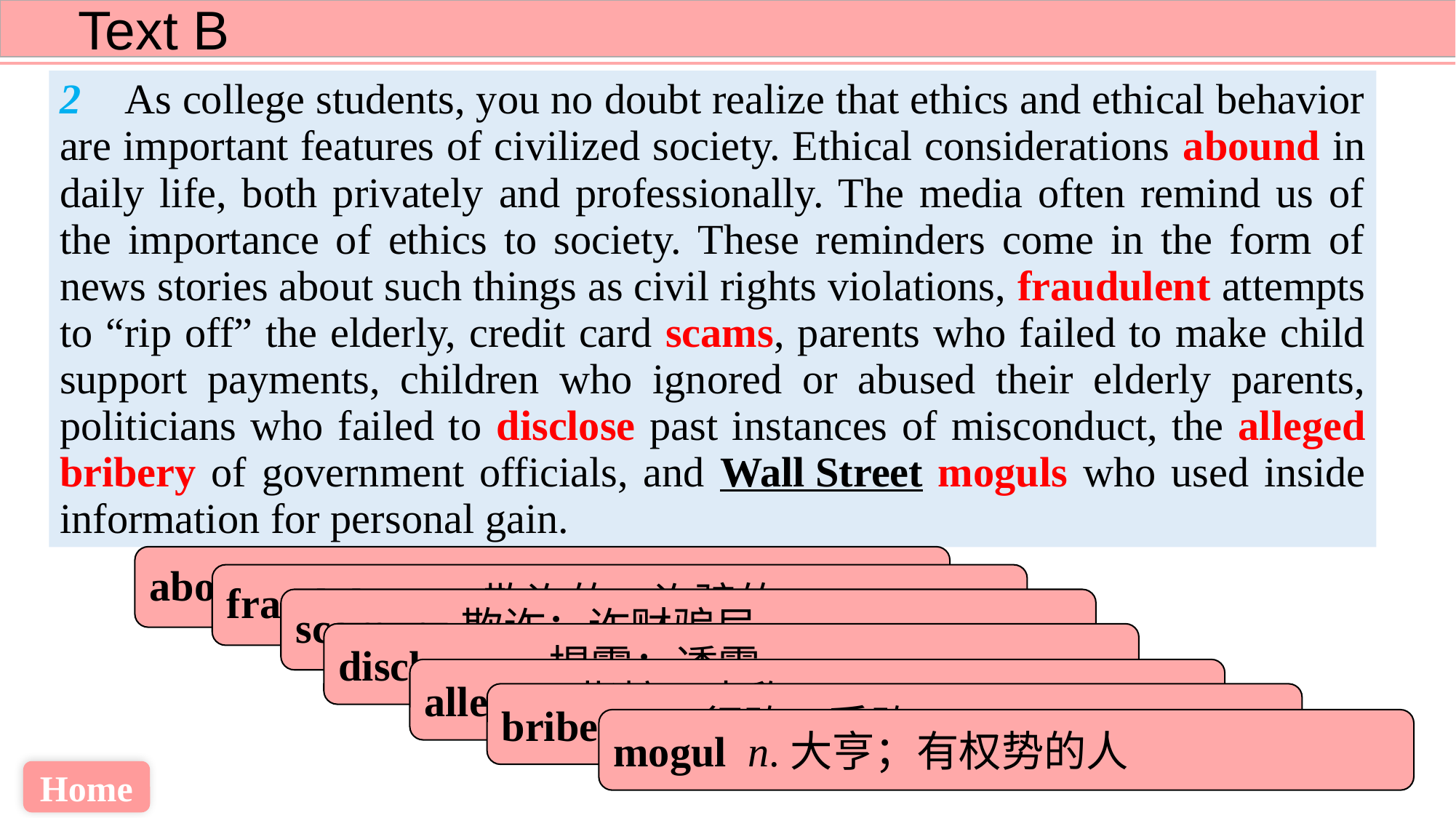

2    As college students, you no doubt realize that ethics and ethical behavior are important features of civilized society. Ethical considerations abound in daily life, both privately and professionally. The media often remind us of the importance of ethics to society. These reminders come in the form of news stories about such things as civil rights violations, fraudulent attempts to “rip off” the elderly, credit card scams, parents who failed to make child support payments, children who ignored or abused their elderly parents, politicians who failed to disclose past instances of misconduct, the alleged bribery of government officials, and Wall Street moguls who used inside information for personal gain.

abound  v.大量存在；有许多
fraudulent a. 欺诈的；诈骗的
scam  n. 欺诈；诈财骗局
disclose  v. 揭露；透露
allege v.指控；声称
bribery  n.行贿；受贿
mogul  n.大亨；有权势的人